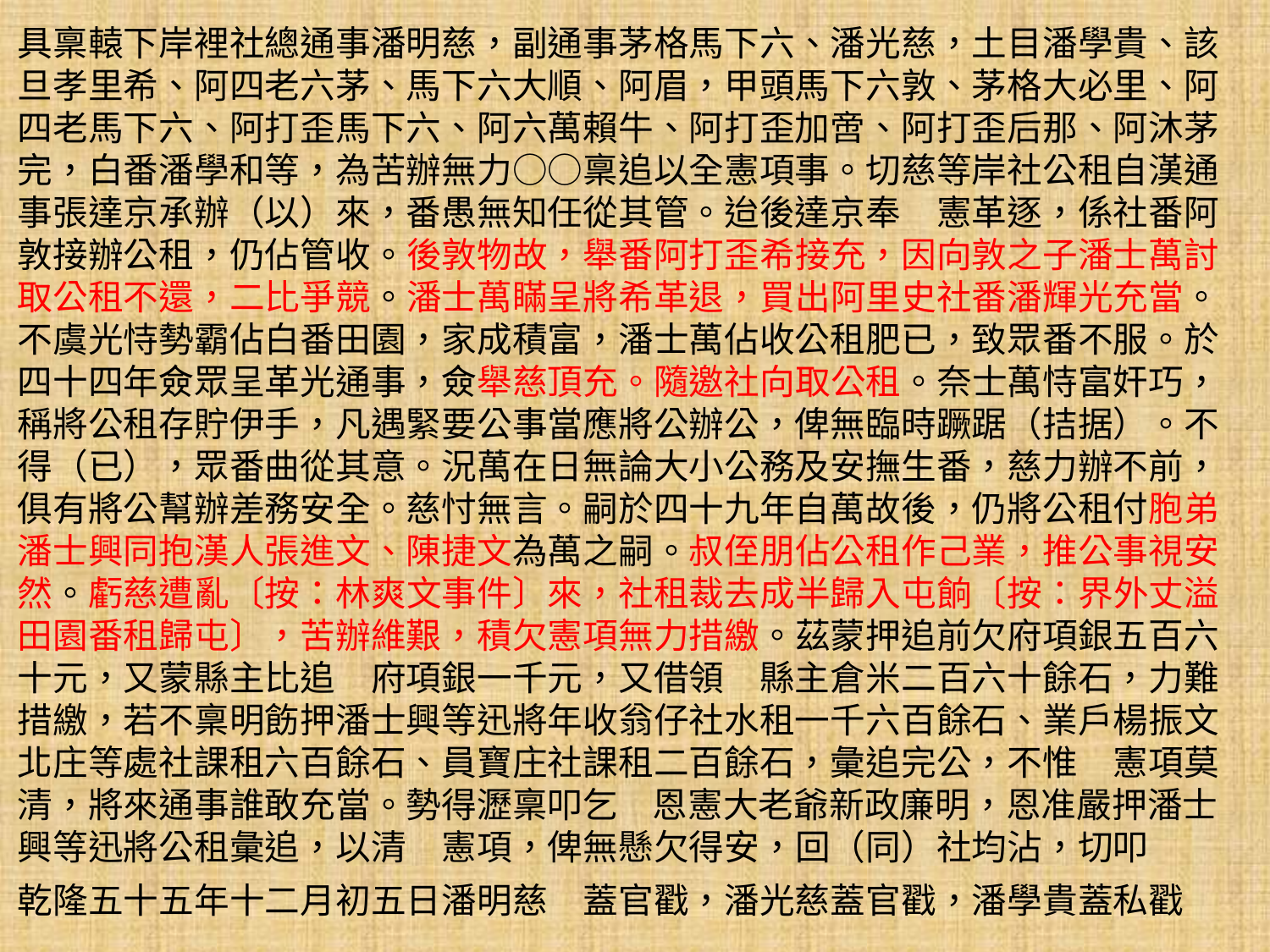

具稟轅下岸裡社總通事潘明慈，副通事茅格馬下六、潘光慈，土目潘學貴、該旦孝里希、阿四老六茅、馬下六大順、阿眉，甲頭馬下六敦、茅格大必里、阿四老馬下六、阿打歪馬下六、阿六萬賴牛、阿打歪加啻、阿打歪后那、阿沐茅完，白番潘學和等，為苦辦無力○○稟追以全憲項事。切慈等岸社公租自漢通事張達京承辦（以）來，番愚無知任從其管。迨後達京奉　憲革逐，係社番阿敦接辦公租，仍佔管收。後敦物故，舉番阿打歪希接充，因向敦之子潘士萬討取公租不還，二比爭競。潘士萬瞞呈將希革退，買出阿里史社番潘輝光充當。不虞光恃勢霸佔白番田園，家成積富，潘士萬佔收公租肥已，致眾番不服。於四十四年僉眾呈革光通事，僉舉慈頂充。隨邀社向取公租。奈士萬恃富奸巧，稱將公租存貯伊手，凡遇緊要公事當應將公辦公，俾無臨時蹶踞（拮据）。不得（已），眾番曲從其意。況萬在日無論大小公務及安撫生番，慈力辦不前，俱有將公幫辦差務安全。慈忖無言。嗣於四十九年自萬故後，仍將公租付胞弟潘士興同抱漢人張進文、陳捷文為萬之嗣。叔侄朋佔公租作己業，推公事視安然。虧慈遭亂〔按：林爽文事件〕來，社租裁去成半歸入屯餉〔按：界外丈溢田園番租歸屯〕，苦辦維艱，積欠憲項無力措繳。茲蒙押追前欠府項銀五百六十元，又蒙縣主比追　府項銀一千元，又借領　縣主倉米二百六十餘石，力難措繳，若不稟明飭押潘士興等迅將年收翁仔社水租一千六百餘石、業戶楊振文北庄等處社課租六百餘石、員寶庄社課租二百餘石，彙追完公，不惟　憲項莫清，將來通事誰敢充當。勢得瀝稟叩乞	恩憲大老爺新政廉明，恩准嚴押潘士興等迅將公租彙追，以清　憲項，俾無懸欠得安，回（同）社均沾，切叩
乾隆五十五年十二月初五日潘明慈　蓋官戳，潘光慈蓋官戳，潘學貴蓋私戳